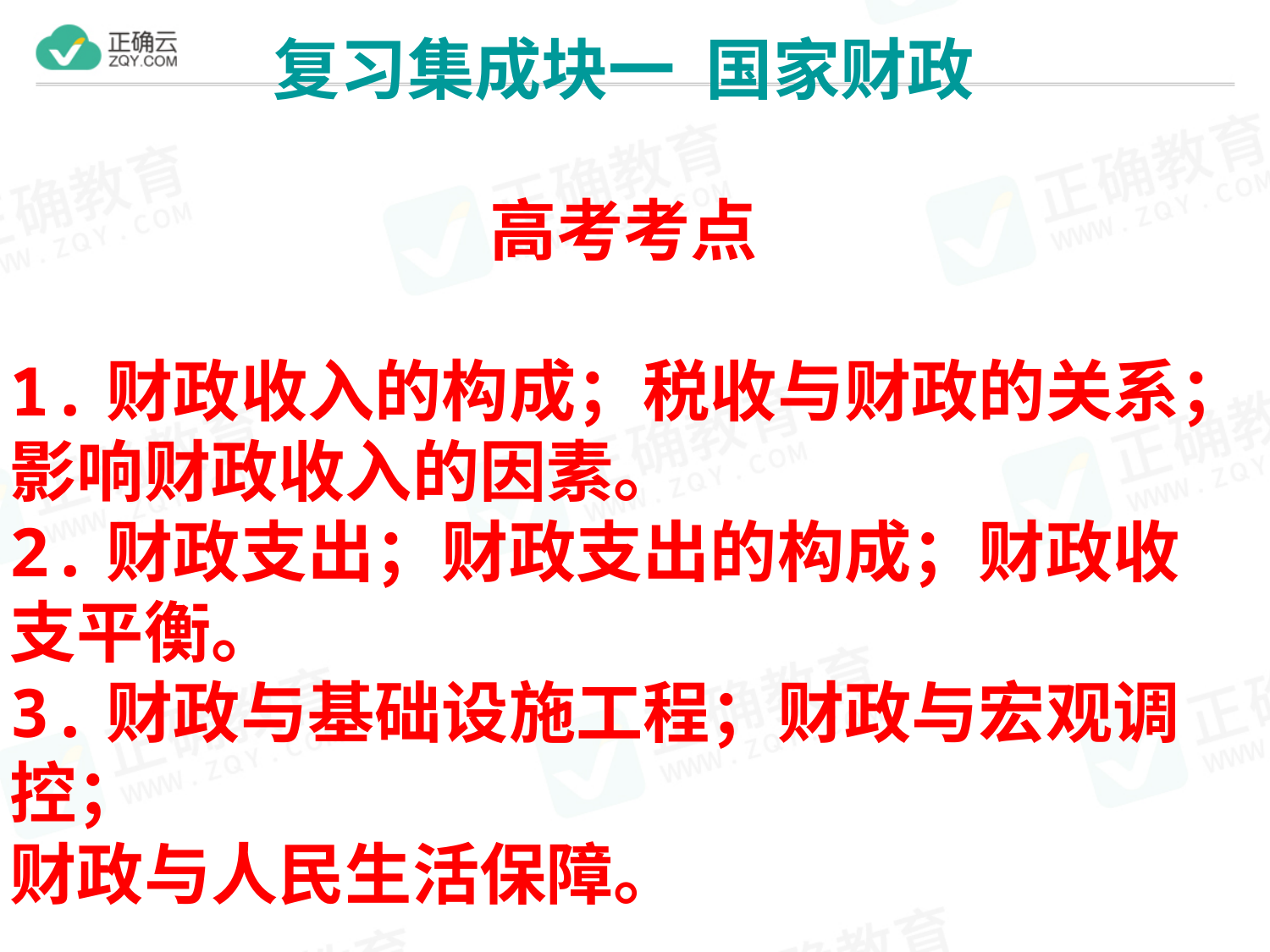

复习集成块一  国家财政

高考考点

1.财政收入的构成；税收与财政的关系；影响财政收入的因素。
2.财政支出；财政支出的构成；财政收支平衡。
3.财政与基础设施工程；财政与宏观调控；
财政与人民生活保障。